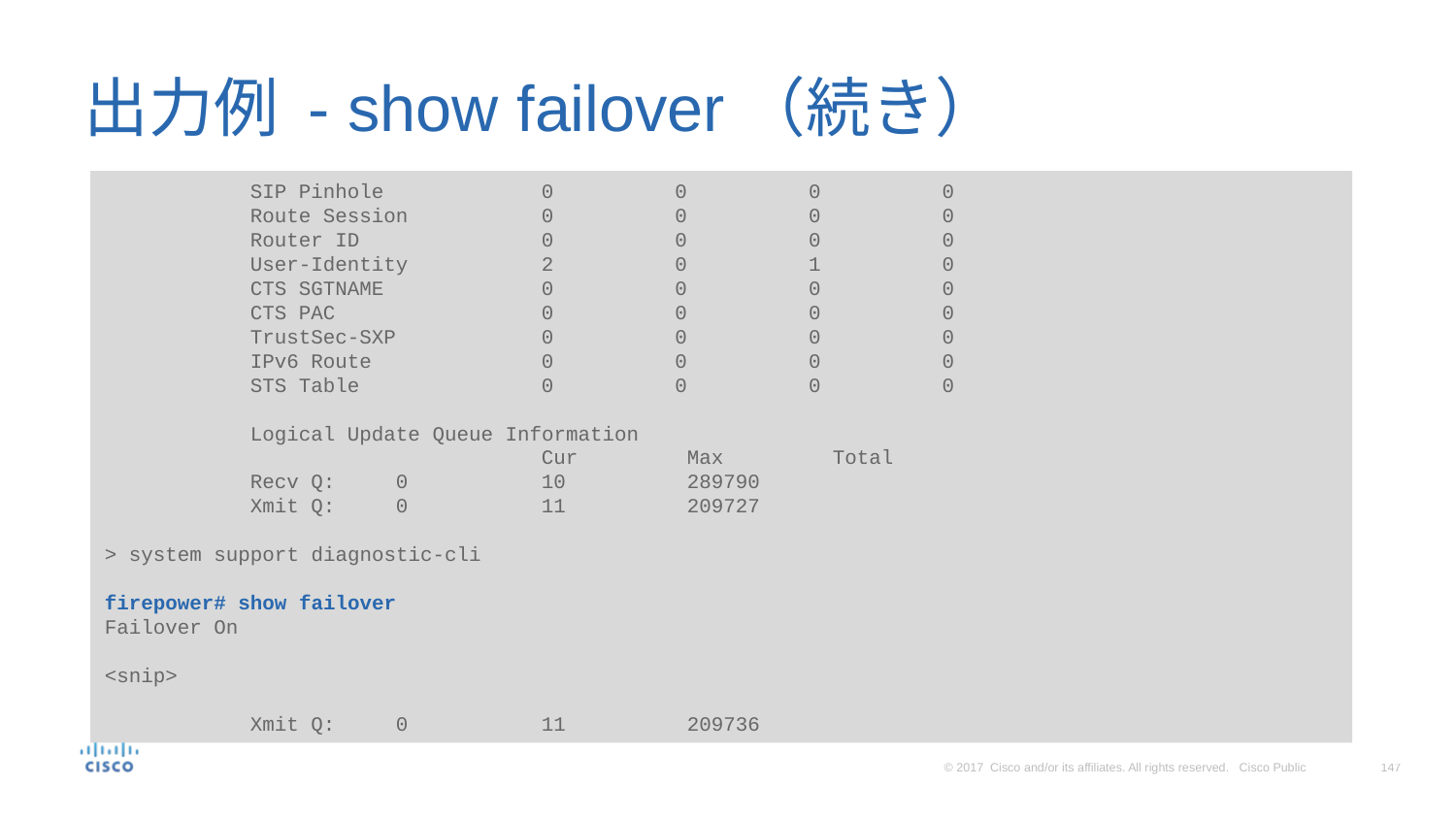

# 出力例 - show failover（続き）
	SIP Pinhole 	0          0          0          0
	Route Session 	0          0          0          0
	Router ID 		0          0          0          0
	User-Identity 	2          0          1          0
	CTS SGTNAME 	0          0          0          0
	CTS PAC 		0          0          0          0
	TrustSec-SXP 	0          0          0          0
	IPv6 Route 		0          0          0          0
	STS Table 		0          0          0          0

	Logical Update Queue Information
	 	 	Cur 	Max 	Total
	Recv Q: 	0 	10 	289790
	Xmit Q: 	0 	11 	209727

> system support diagnostic-cli

firepower# show failover
Failover On

<snip>

	Xmit Q: 	0 	11 	209736